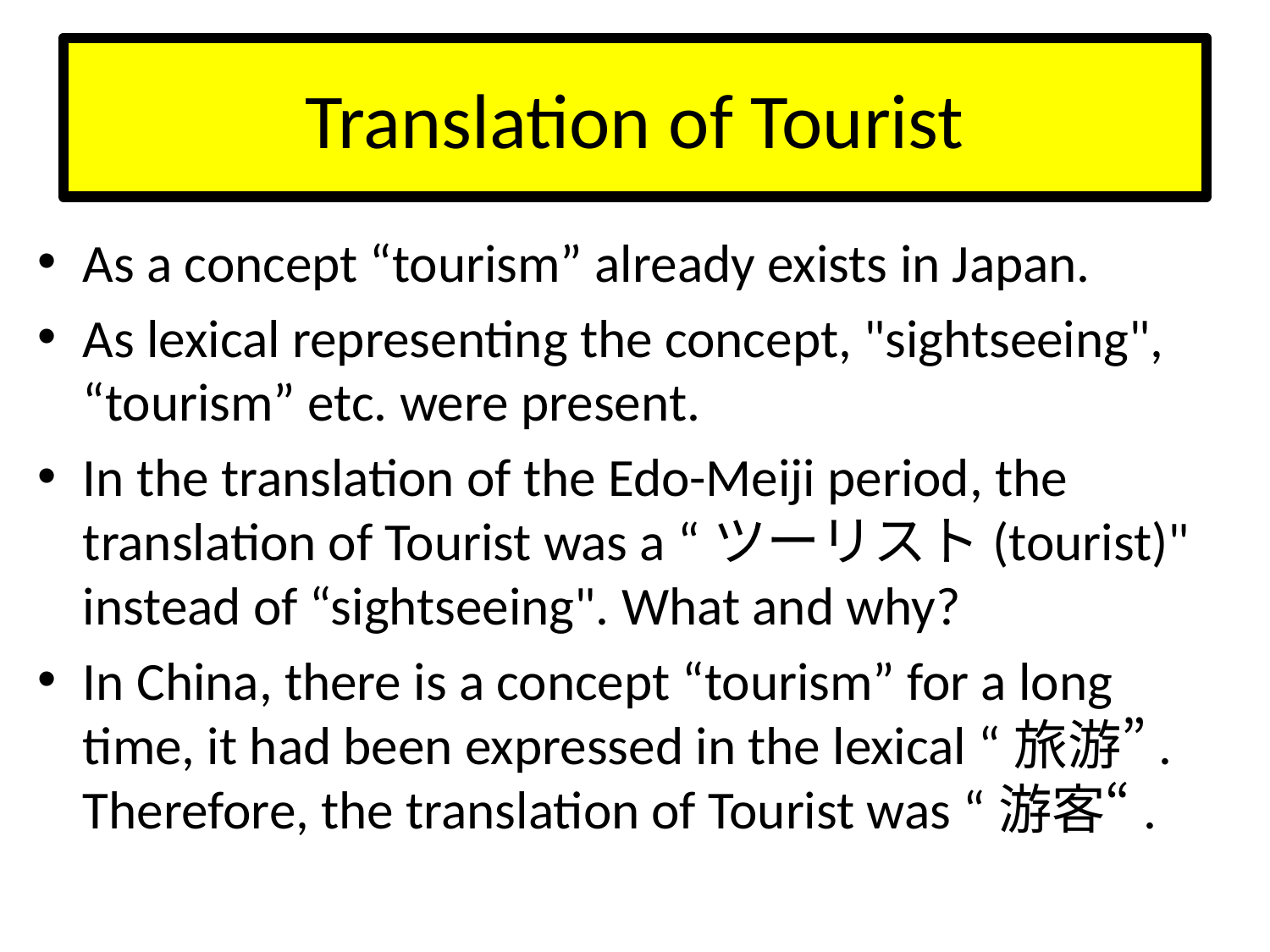

# Translation of Tourist
As a concept “tourism” already exists in Japan.
As lexical representing the concept, "sightseeing", “tourism” etc. were present.
In the translation of the Edo-Meiji period, the translation of Tourist was a “ツーリスト(tourist)" instead of “sightseeing". What and why?
In China, there is a concept “tourism” for a long time, it had been expressed in the lexical “旅游”. Therefore, the translation of Tourist was “游客“.